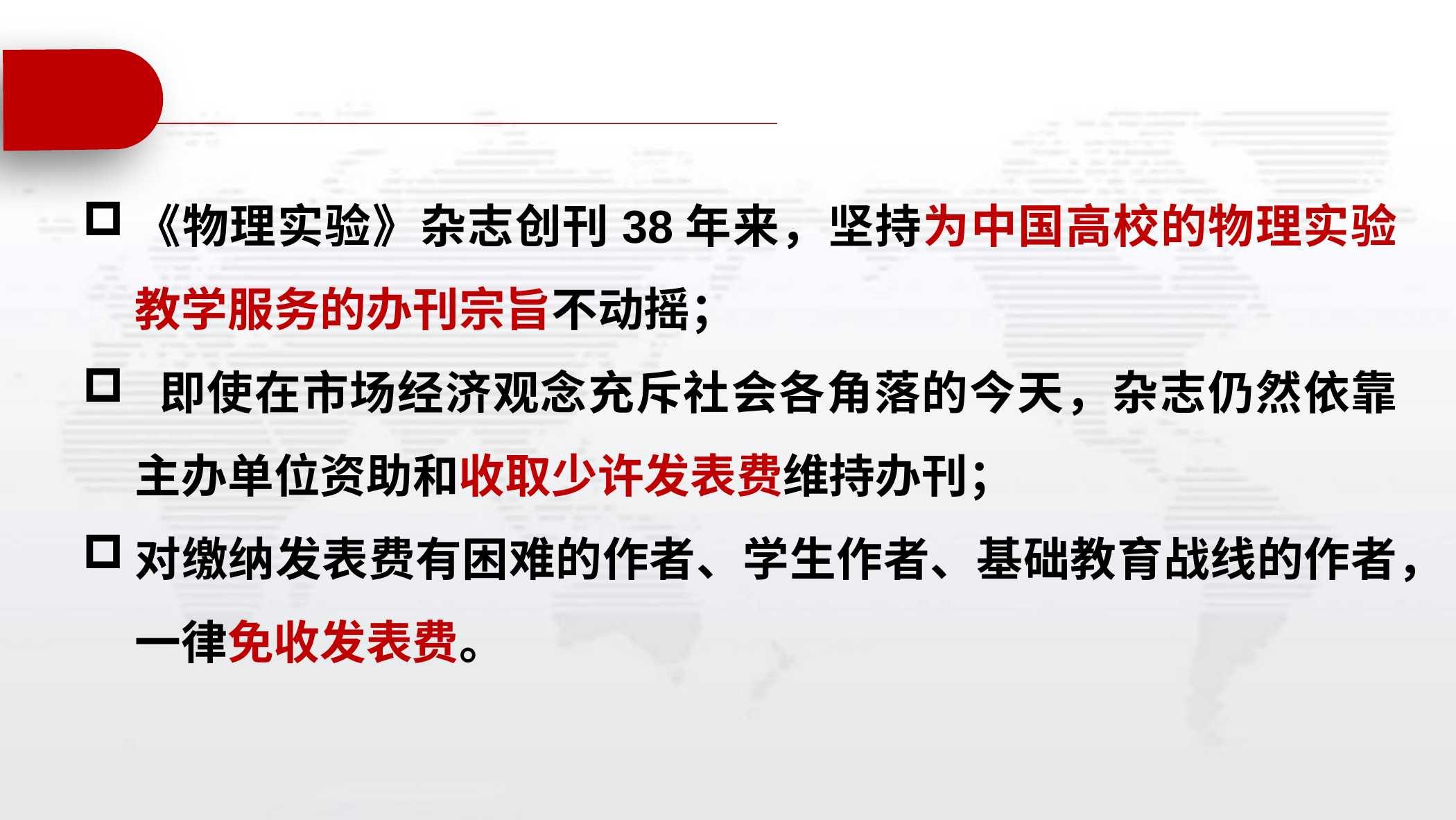

《物理实验》杂志创刊38年来，坚持为中国高校的物理实验教学服务的办刊宗旨不动摇；
 即使在市场经济观念充斥社会各角落的今天，杂志仍然依靠主办单位资助和收取少许发表费维持办刊；
对缴纳发表费有困难的作者、学生作者、基础教育战线的作者，一律免收发表费。